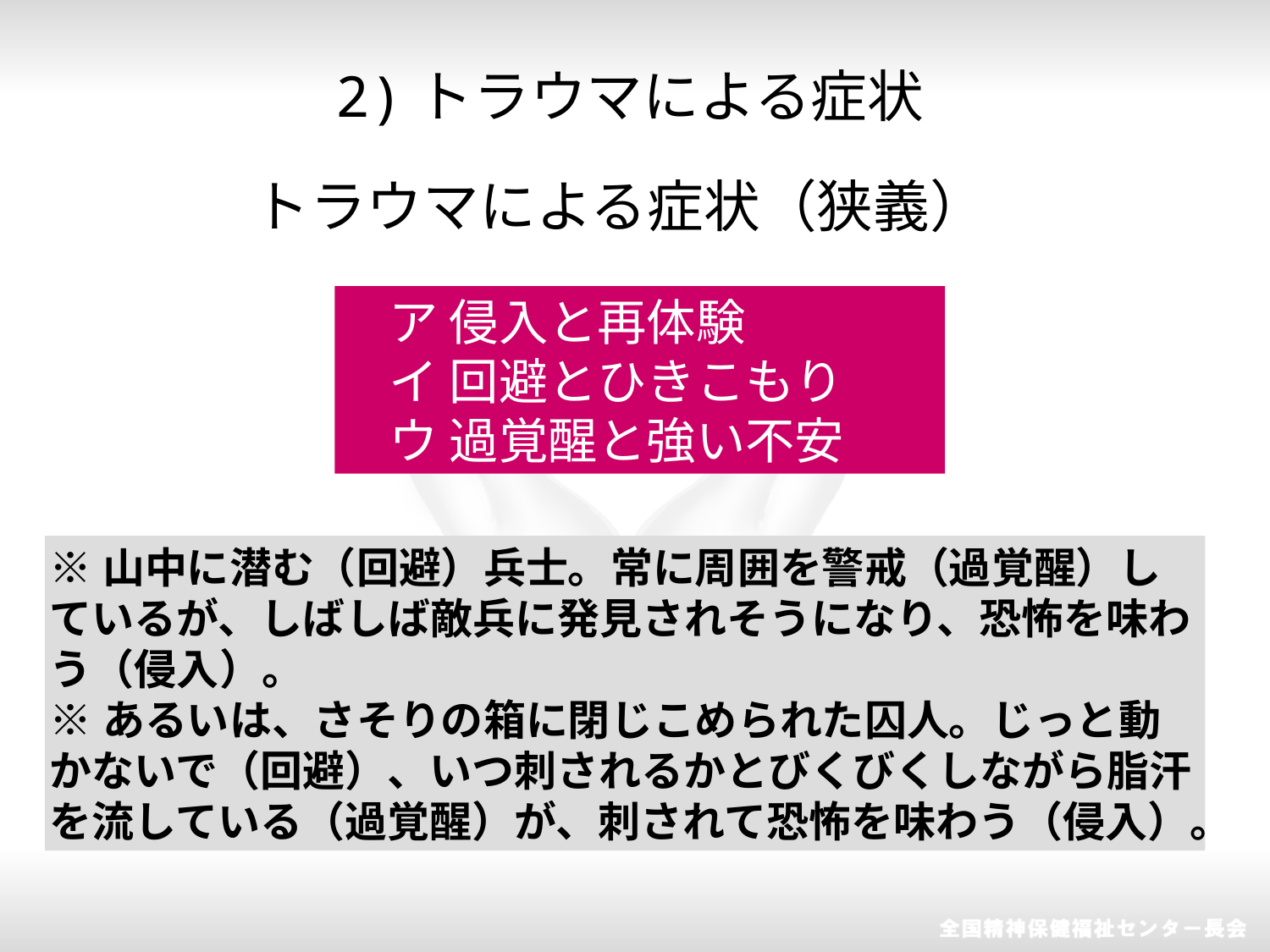

2)トラウマによる症状
トラウマによる症状（狭義）
　ア 侵入と再体験
　イ 回避とひきこもり
　ウ 過覚醒と強い不安
※山中に潜む（回避）兵士。常に周囲を警戒（過覚醒）しているが、しばしば敵兵に発見されそうになり、恐怖を味わう（侵入）。
※あるいは、さそりの箱に閉じこめられた囚人。じっと動かないで（回避）、いつ刺されるかとびくびくしながら脂汗を流している（過覚醒）が、刺されて恐怖を味わう（侵入）。